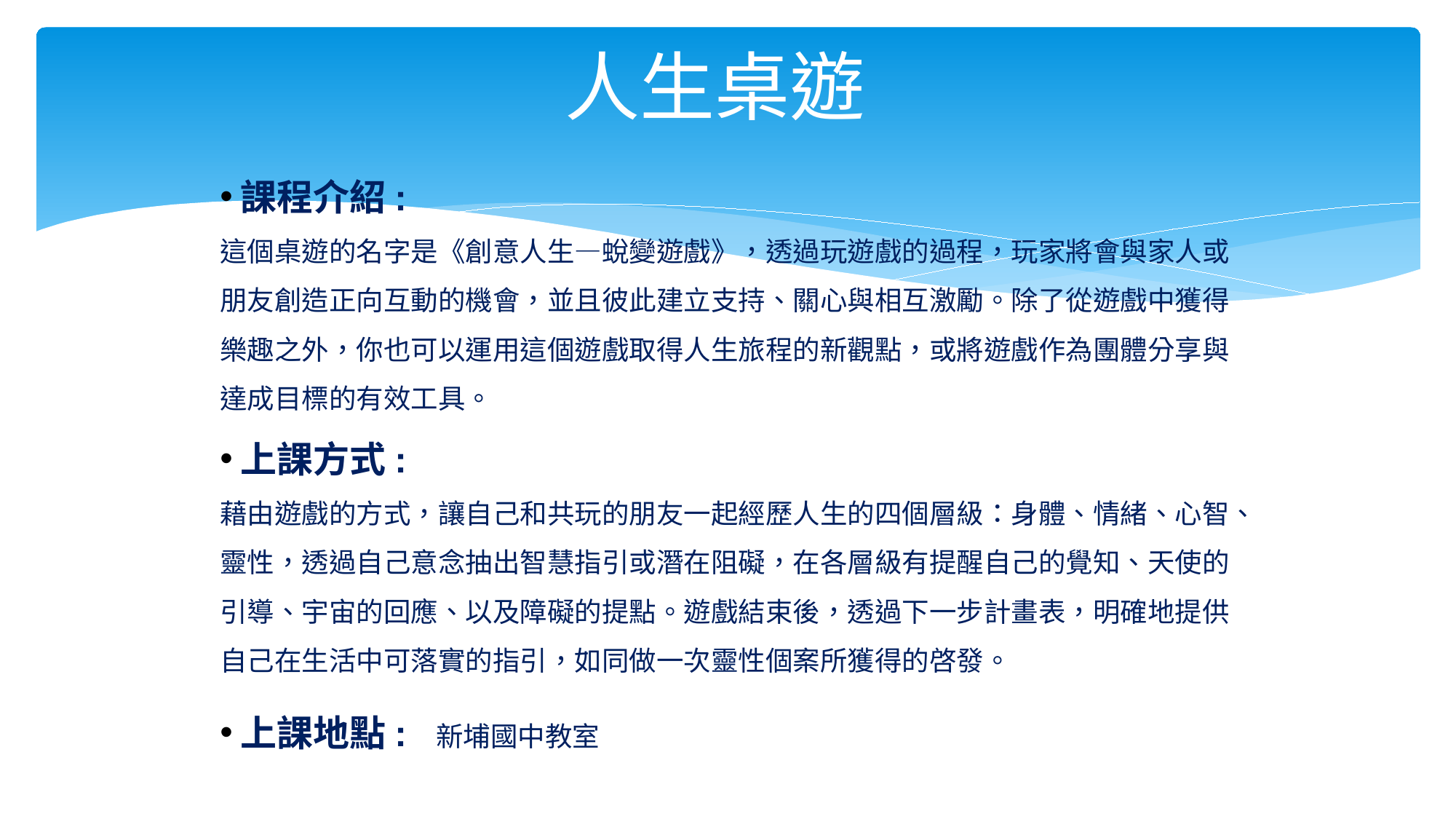

# 人生桌遊
課程介紹:
這個桌遊的名字是《創意人生—蛻變遊戲》，透過玩遊戲的過程，玩家將會與家人或朋友創造正向互動的機會，並且彼此建立支持、關心與相互激勵。除了從遊戲中獲得樂趣之外，你也可以運用這個遊戲取得人生旅程的新觀點，或將遊戲作為團體分享與達成目標的有效工具。
上課方式:
藉由遊戲的方式，讓自己和共玩的朋友一起經歷人生的四個層級：身體、情緒、心智、靈性，透過自己意念抽出智慧指引或潛在阻礙，在各層級有提醒自己的覺知、天使的引導、宇宙的回應、以及障礙的提點。遊戲結束後，透過下一步計畫表，明確地提供自己在生活中可落實的指引，如同做一次靈性個案所獲得的啓發。
上課地點:  新埔國中教室